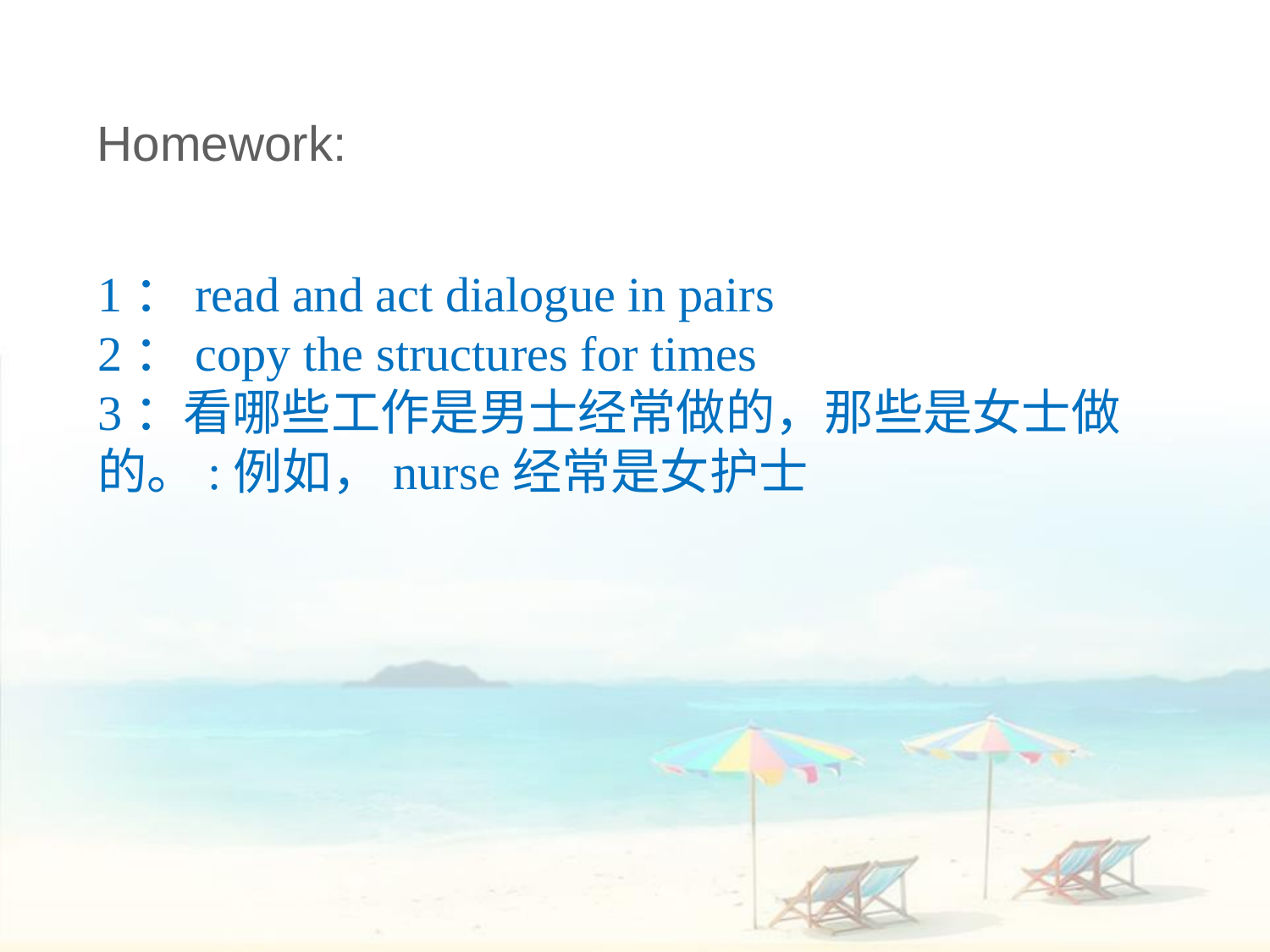

Homework:
1：read and act dialogue in pairs
2：copy the structures for times
3：看哪些工作是男士经常做的，那些是女士做的。:例如，nurse经常是女护士